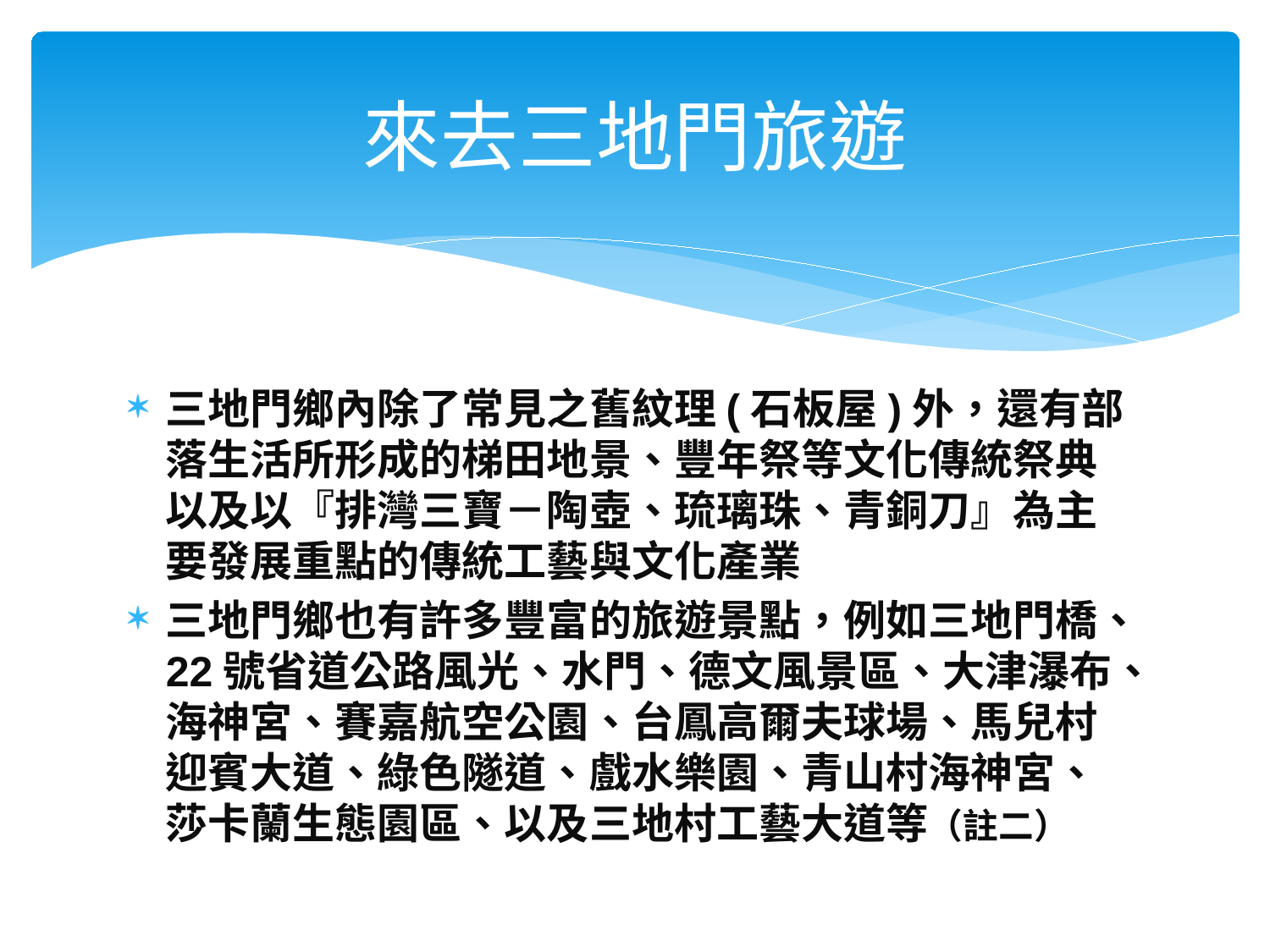

# 來去三地門旅遊
三地門鄉內除了常見之舊紋理(石板屋)外，還有部落生活所形成的梯田地景、豐年祭等文化傳統祭典以及以『排灣三寶－陶壺、琉璃珠、青銅刀』為主要發展重點的傳統工藝與文化產業
三地門鄉也有許多豐富的旅遊景點，例如三地門橋、22號省道公路風光、水門、德文風景區、大津瀑布、海神宮、賽嘉航空公園、台鳳高爾夫球場、馬兒村迎賓大道、綠色隧道、戲水樂園、青山村海神宮、莎卡蘭生態園區、以及三地村工藝大道等（註二）